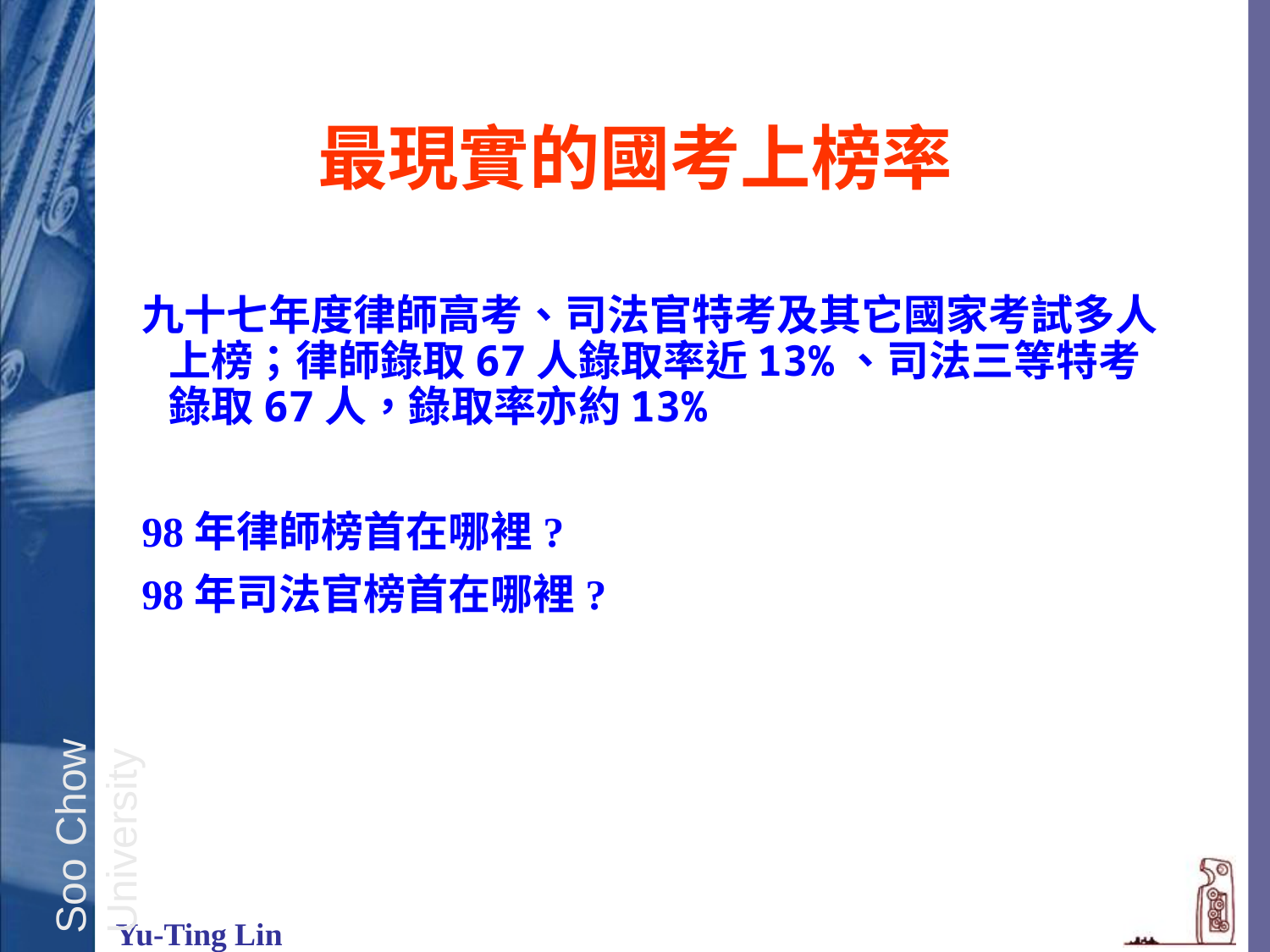

最現實的國考上榜率
九十七年度律師高考、司法官特考及其它國家考試多人上榜；律師錄取67人錄取率近13%、司法三等特考錄取67人，錄取率亦約13%

98年律師榜首在哪裡?
98年司法官榜首在哪裡?